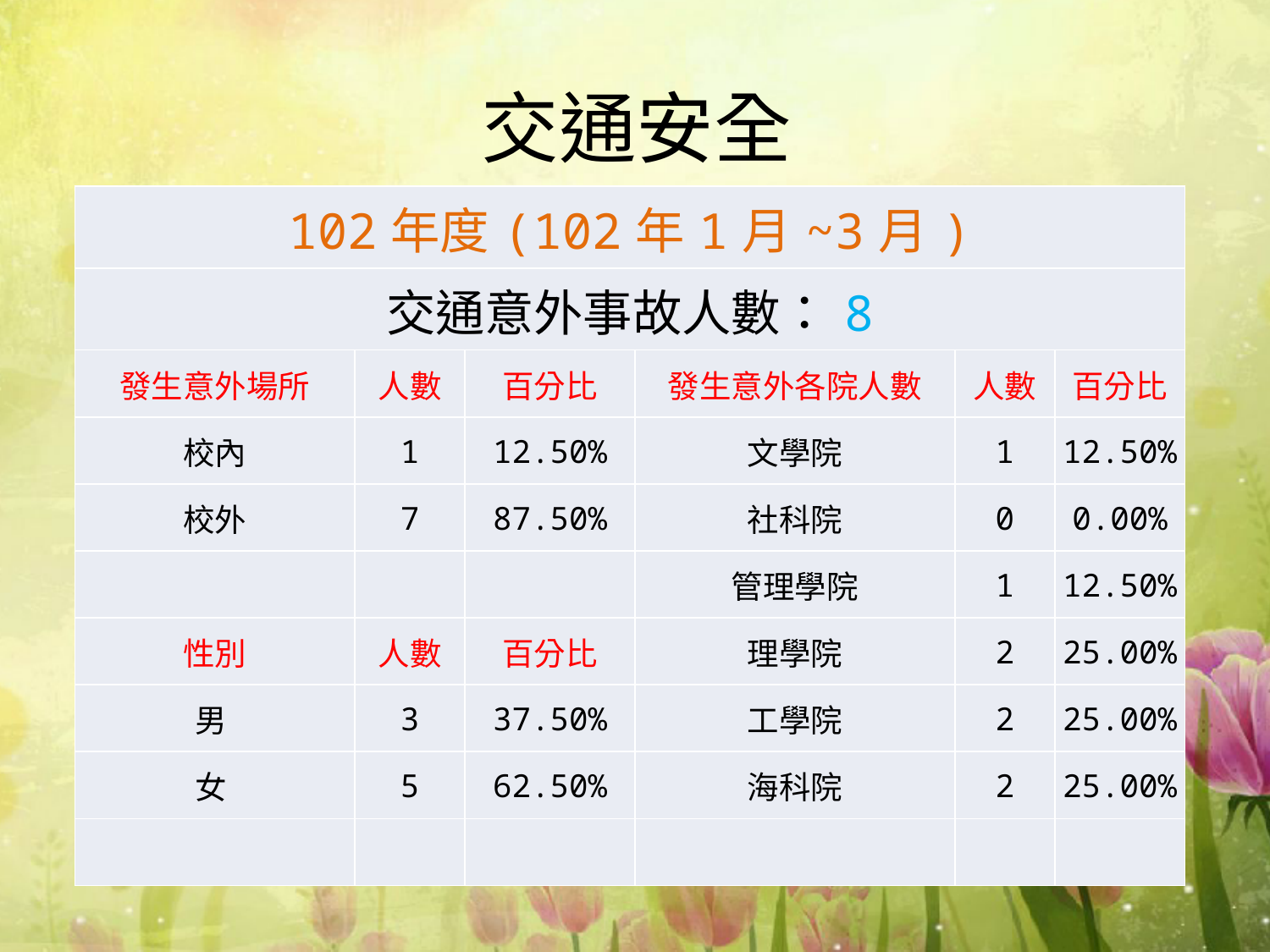

# 交通安全
| 102年度(102年1月~3月) |  |  |  |  |  |
| --- | --- | --- | --- | --- | --- |
| 交通意外事故人數：8 |  |  |  |  |  |
| 發生意外場所 | 人數 | 百分比 | 發生意外各院人數 | 人數 | 百分比 |
| 校內 | 1 | 12.50% | 文學院 | 1 | 12.50% |
| 校外 | 7 | 87.50% | 社科院 | 0 | 0.00% |
|  |  |  | 管理學院 | 1 | 12.50% |
| 性別 | 人數 | 百分比 | 理學院 | 2 | 25.00% |
| 男 | 3 | 37.50% | 工學院 | 2 | 25.00% |
| 女 | 5 | 62.50% | 海科院 | 2 | 25.00% |
|  |  |  |  |  |  |